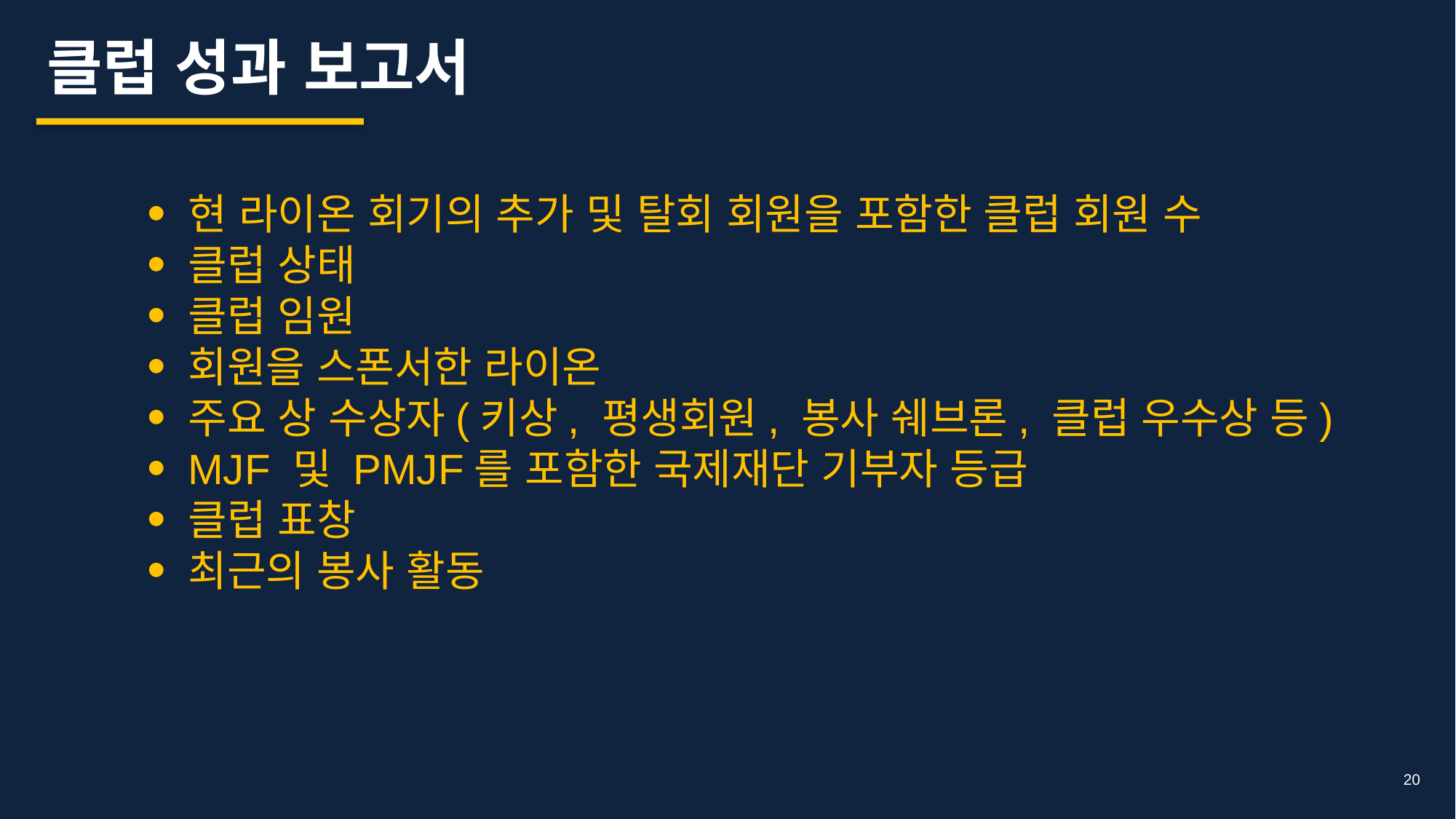

클럽 성과 보고서

현 라이온 회기의 추가 및 탈회 회원을 포함한 클럽 회원 수
클럽 상태
클럽 임원
회원을 스폰서한 라이온
주요 상 수상자(키상, 평생회원, 봉사 쉐브론, 클럽 우수상 등)
MJF 및 PMJF를 포함한 국제재단 기부자 등급
클럽 표창
최근의 봉사 활동